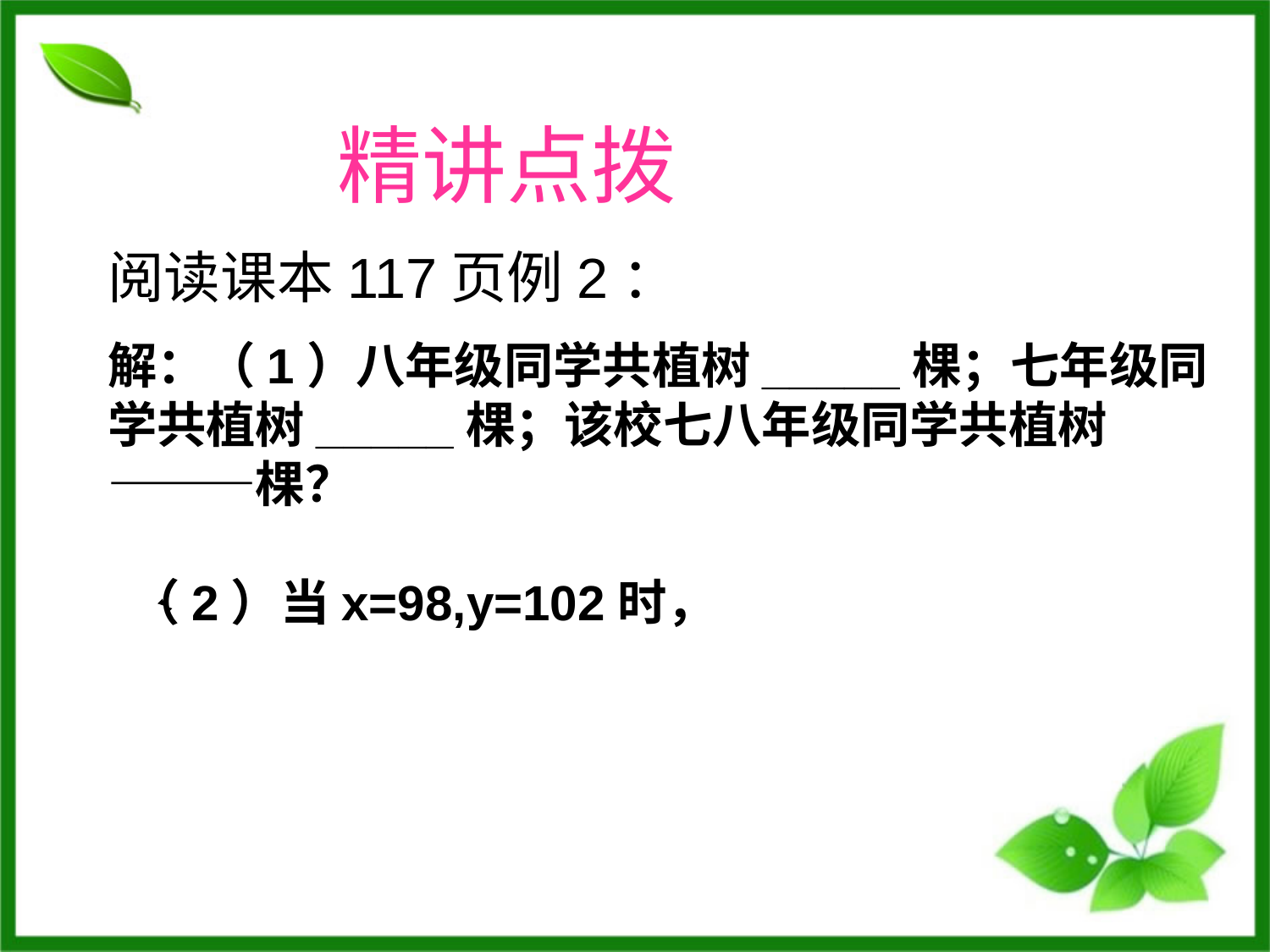

精讲点拨
阅读课本117页例2：
解：（1）八年级同学共植树_____棵；七年级同学共植树_____棵；该校七八年级同学共植树———棵？

 （2）当x=98,y=102时，